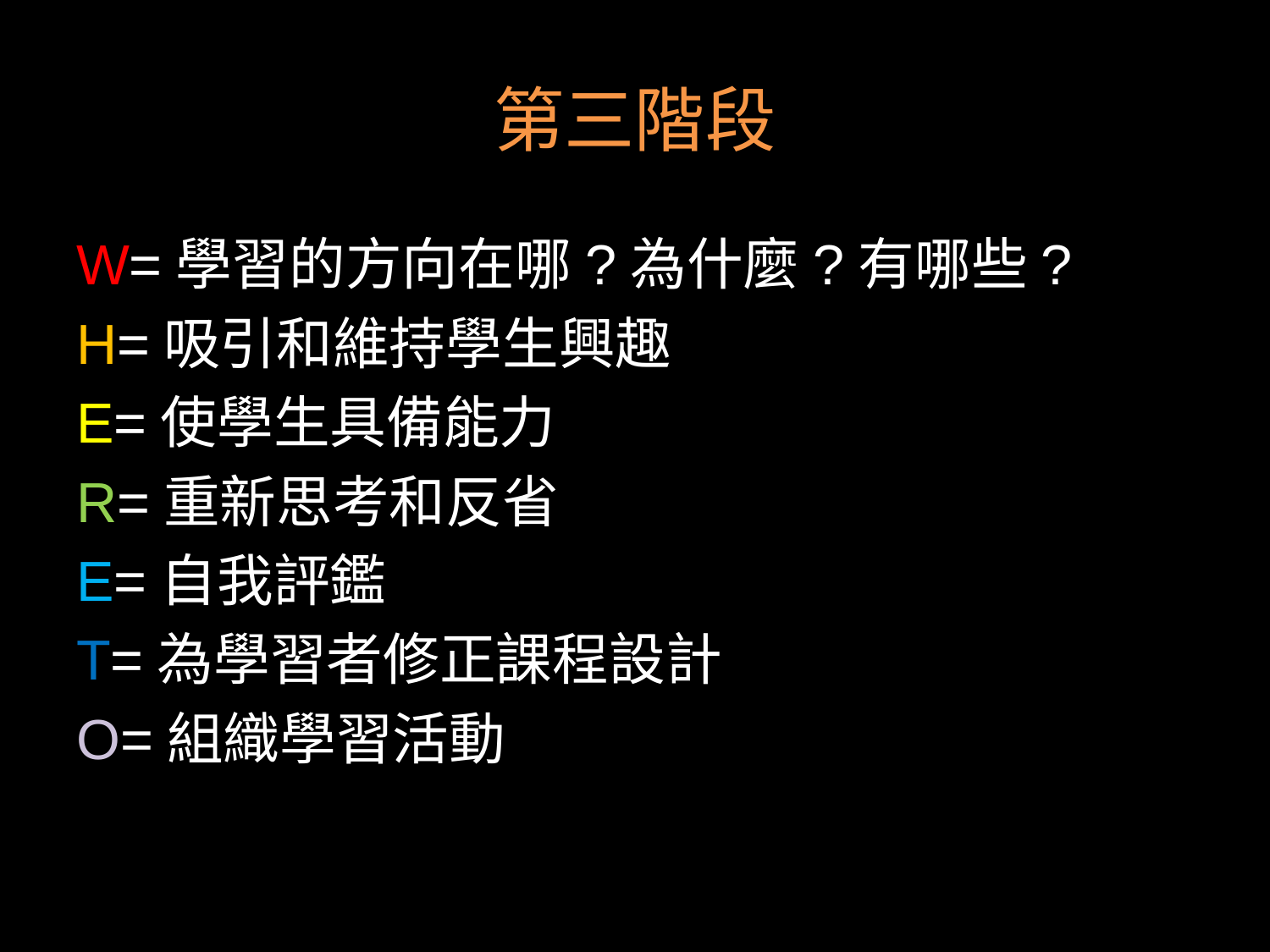

# 第三階段
W=學習的方向在哪?為什麼?有哪些?
H=吸引和維持學生興趣
E=使學生具備能力
R=重新思考和反省
E=自我評鑑
T=為學習者修正課程設計
O=組織學習活動